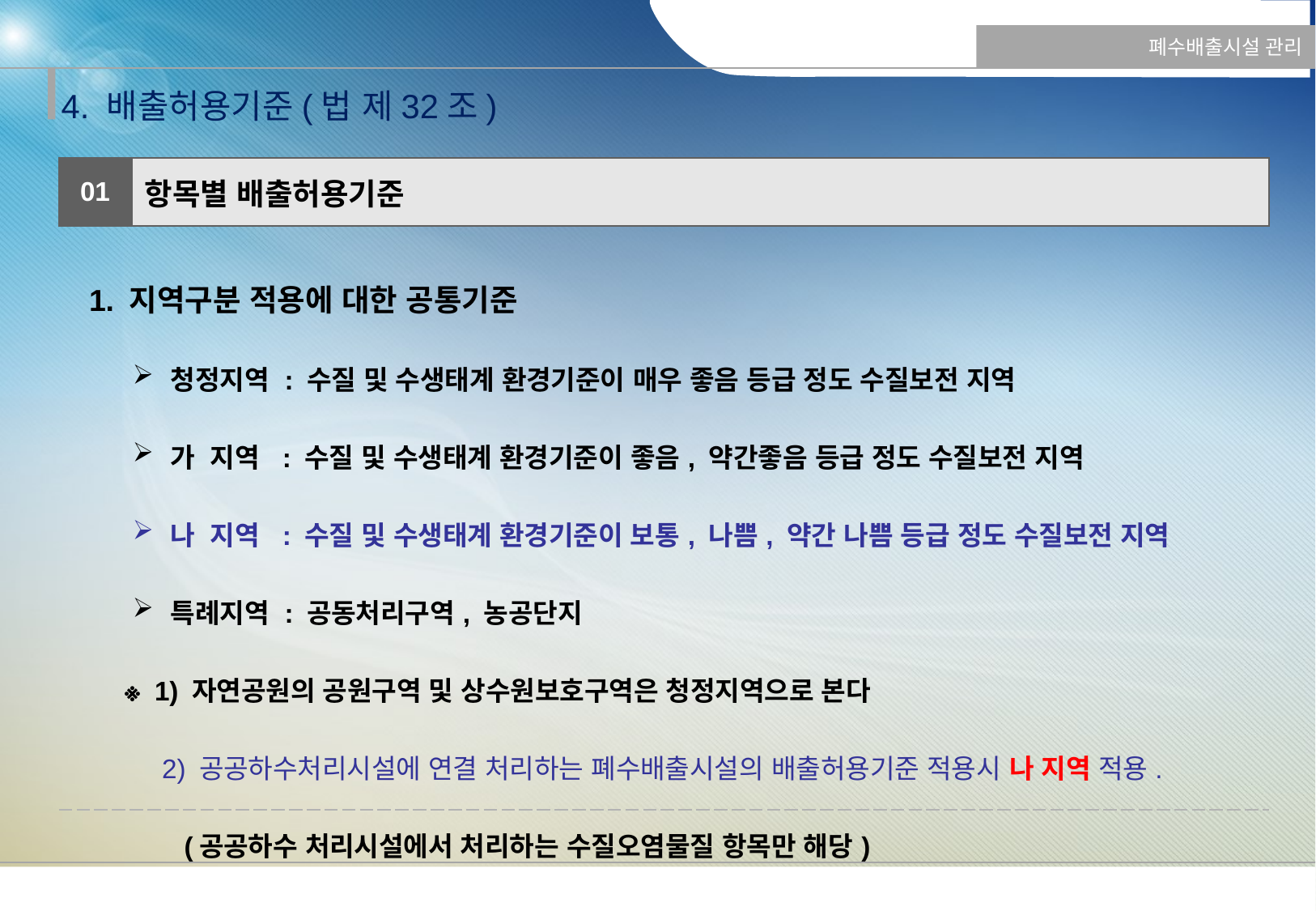

폐수배출시설 관리
4. 배출허용기준(법 제32조)
| 01 | 항목별 배출허용기준 |
| --- | --- |
| 1. 지역구분 적용에 대한 공통기준 청정지역 : 수질 및 수생태계 환경기준이 매우 좋음 등급 정도 수질보전 지역 가 지역 : 수질 및 수생태계 환경기준이 좋음, 약간좋음 등급 정도 수질보전 지역 나 지역 : 수질 및 수생태계 환경기준이 보통, 나쁨, 약간 나쁨 등급 정도 수질보전 지역 특례지역 : 공동처리구역, 농공단지 ※ 1) 자연공원의 공원구역 및 상수원보호구역은 청정지역으로 본다 2) 공공하수처리시설에 연결 처리하는 폐수배출시설의 배출허용기준 적용시 나 지역 적용. (공공하수 처리시설에서 처리하는 수질오염물질 항목만 해당) |  |